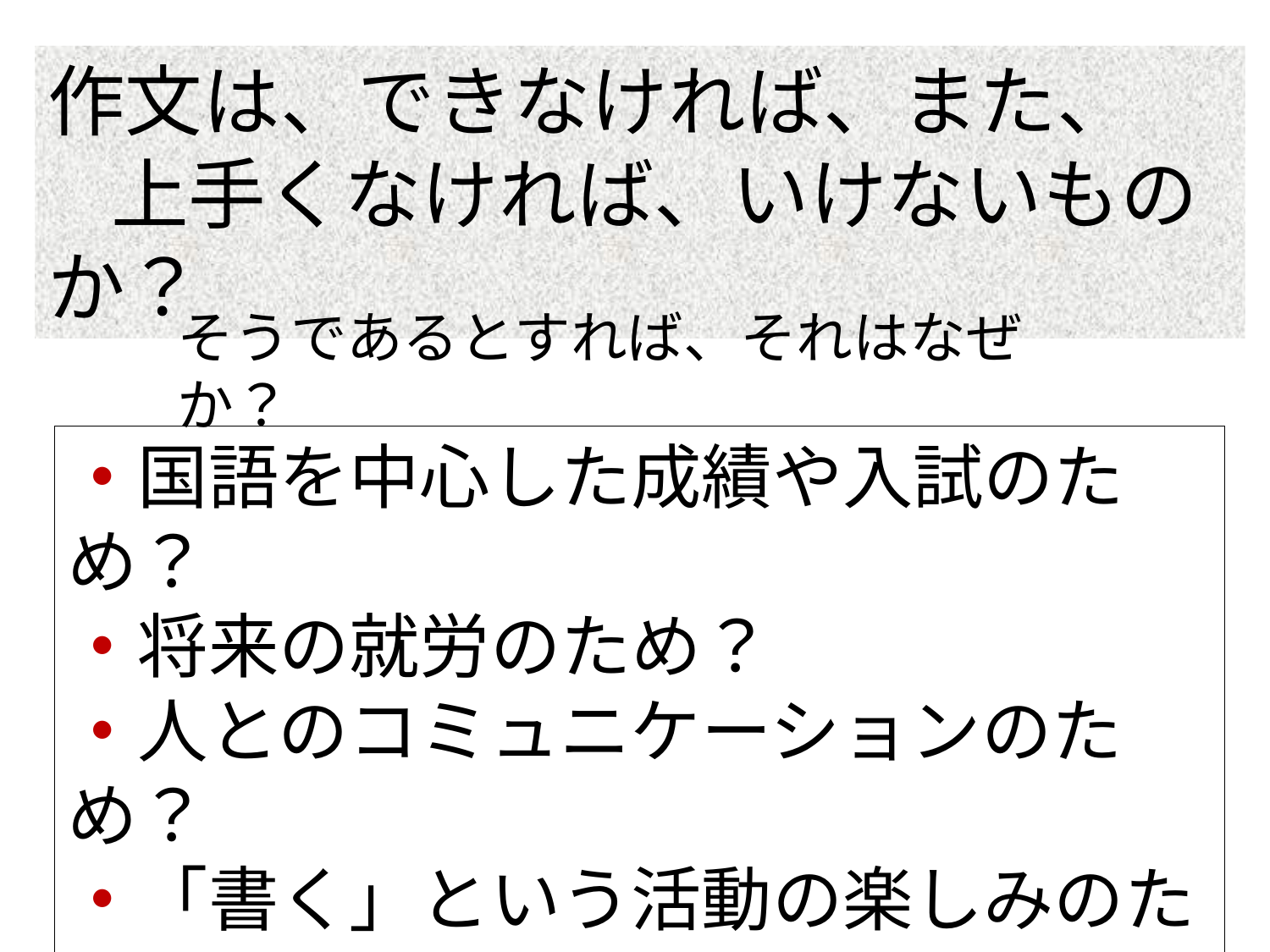

作文は、できなければ、また、
　上手くなければ、いけないものか？
そうであるとすれば、それはなぜか？
・国語を中心した成績や入試のため？
・将来の就労のため？
・人とのコミュニケーションのため？
・「書く」という活動の楽しみのため？